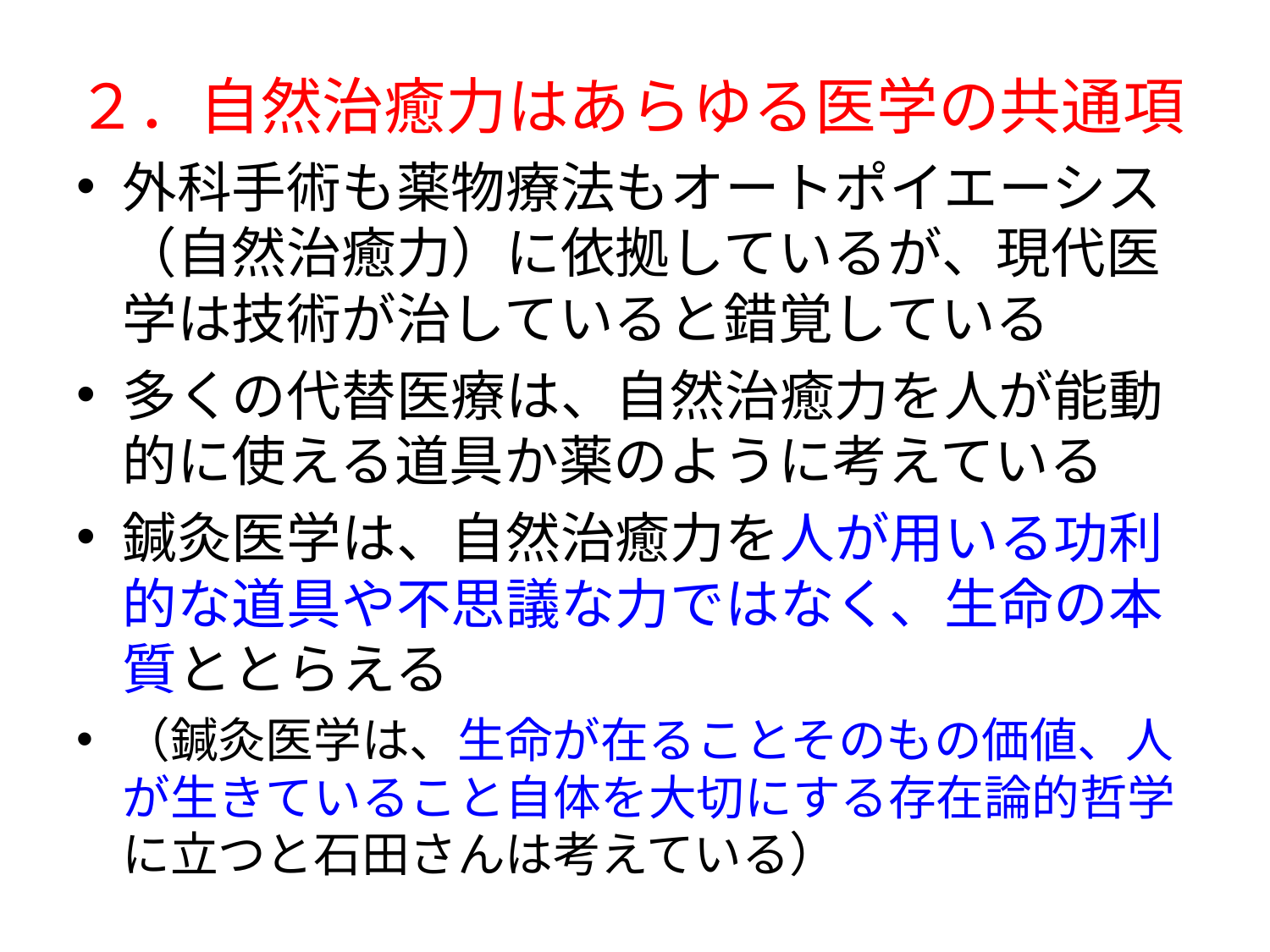

２．自然治癒力はあらゆる医学の共通項
外科手術も薬物療法もオートポイエーシス（自然治癒力）に依拠しているが、現代医学は技術が治していると錯覚している
多くの代替医療は、自然治癒力を人が能動的に使える道具か薬のように考えている
鍼灸医学は、自然治癒力を人が用いる功利的な道具や不思議な力ではなく、生命の本質ととらえる
（鍼灸医学は、生命が在ることそのもの価値、人が生きていること自体を大切にする存在論的哲学に立つと石田さんは考えている）